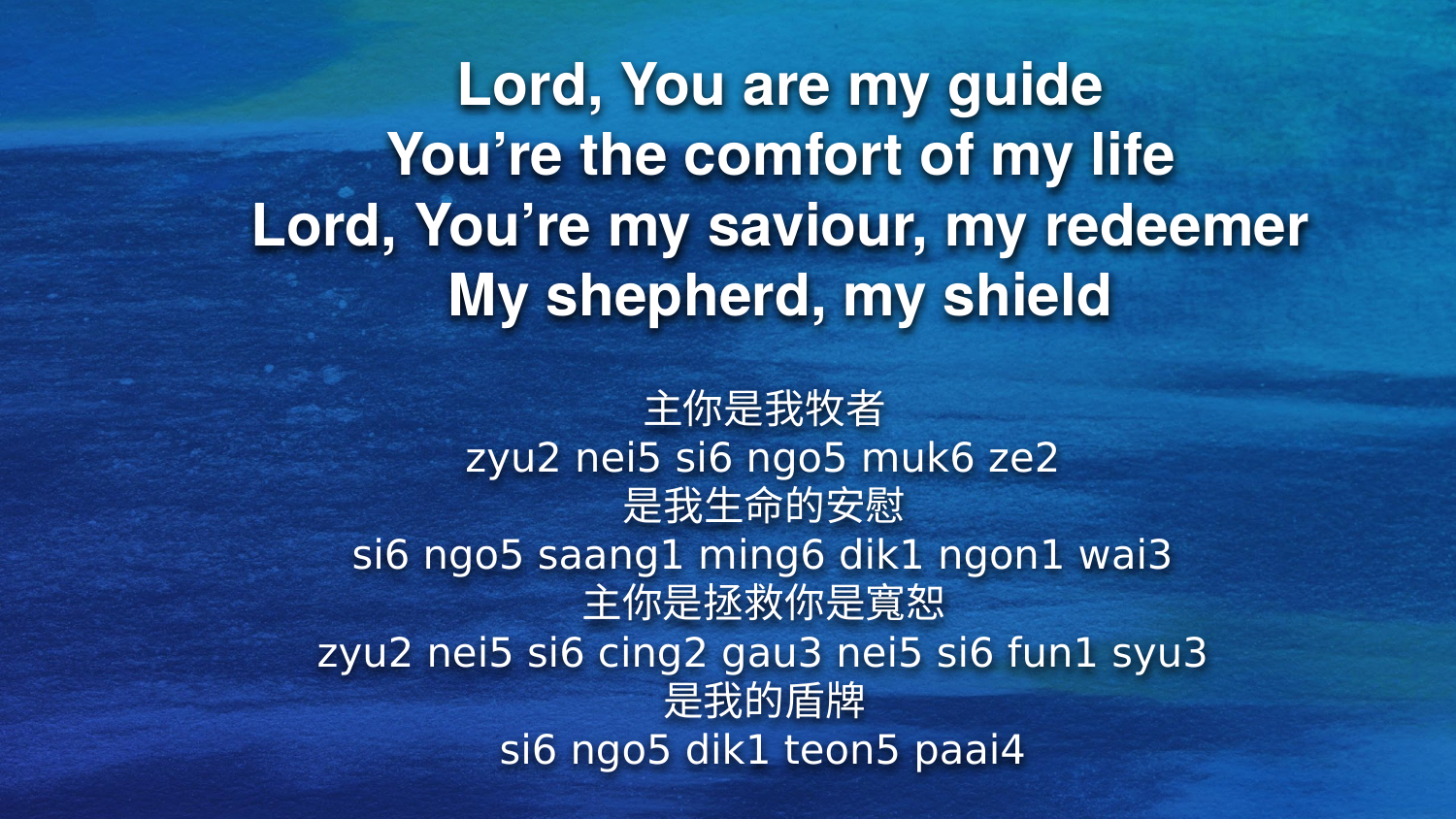

Lord, You are my guide
You’re the comfort of my life
Lord, You’re my saviour, my redeemer
My shepherd, my shield
主你是我牧者
zyu2 nei5 si6 ngo5 muk6 ze2
是我生命的安慰
si6 ngo5 saang1 ming6 dik1 ngon1 wai3
主你是拯救你是寬恕
zyu2 nei5 si6 cing2 gau3 nei5 si6 fun1 syu3
是我的盾牌
si6 ngo5 dik1 teon5 paai4